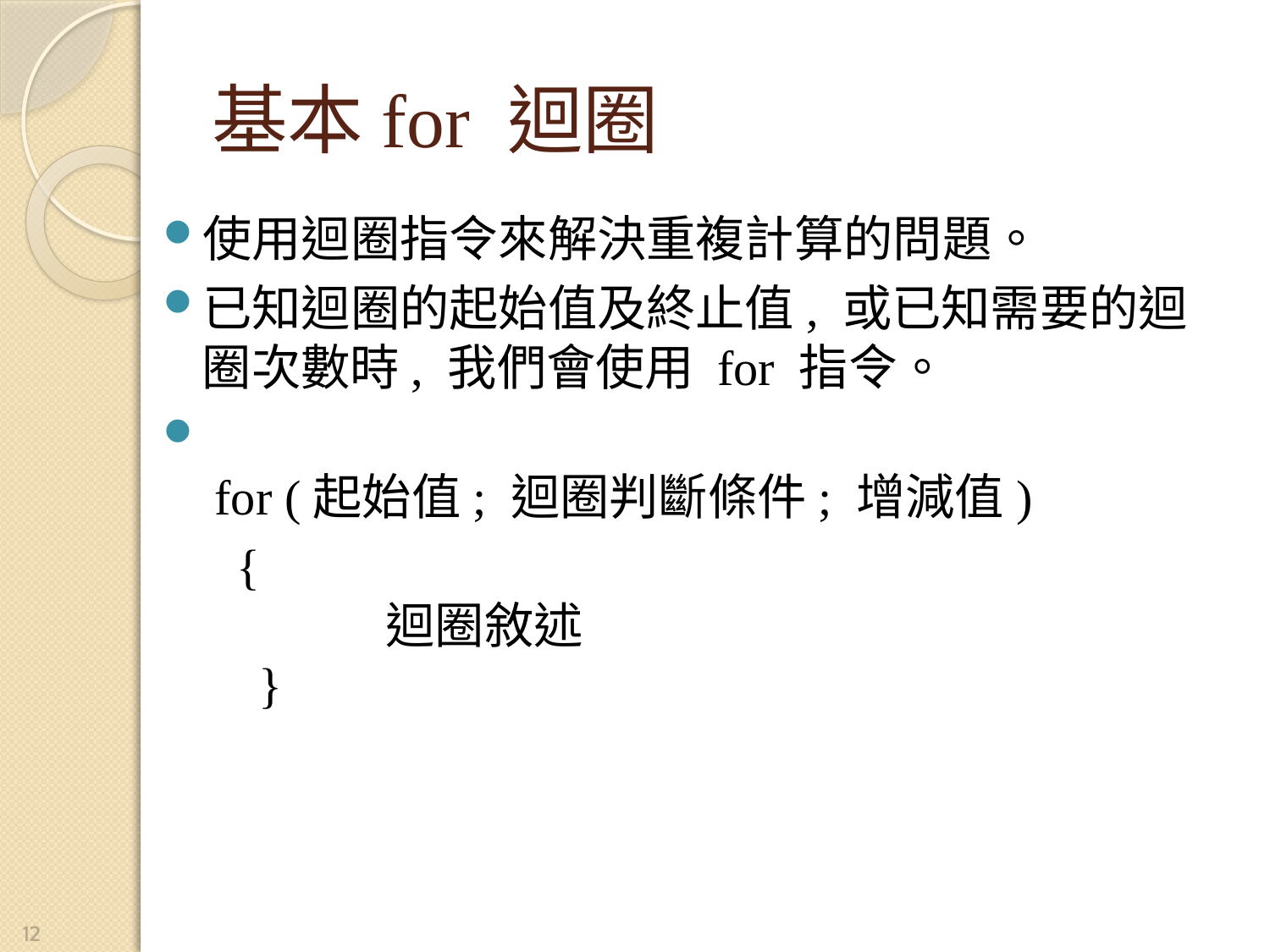

# 基本for 迴圈
使用迴圈指令來解決重複計算的問題。
已知迴圈的起始值及終止值, 或已知需要的迴圈次數時, 我們會使用 for 指令。
 for (起始值; 迴圈判斷條件; 增減值)
      {
              迴圈敘述
    }
12